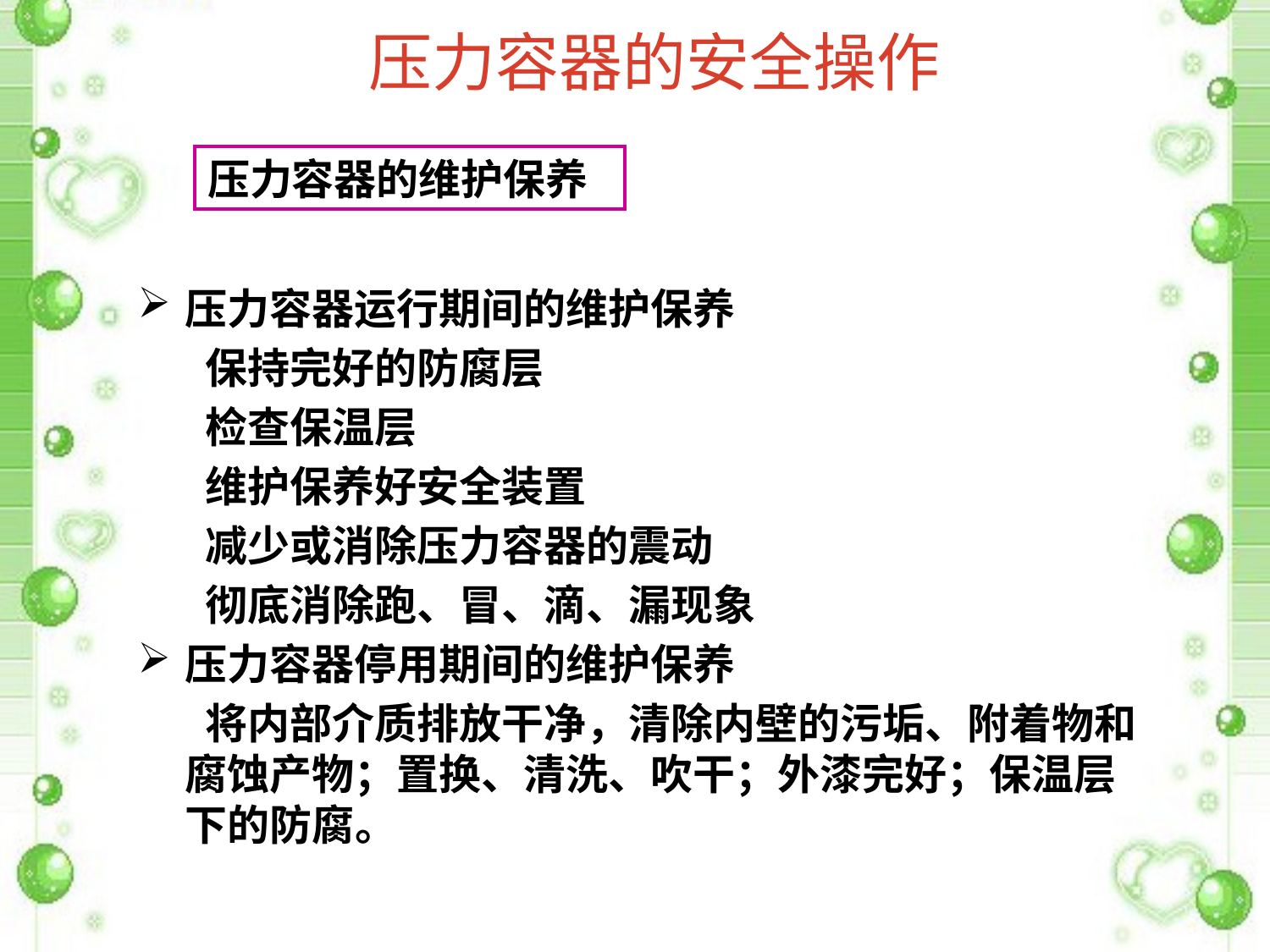

# 压力容器的安全操作
压力容器的维护保养
压力容器运行期间的维护保养
      保持完好的防腐层
      检查保温层
      维护保养好安全装置
      减少或消除压力容器的震动
      彻底消除跑、冒、滴、漏现象
压力容器停用期间的维护保养
      将内部介质排放干净，清除内壁的污垢、附着物和腐蚀产物；置换、清洗、吹干；外漆完好；保温层下的防腐。